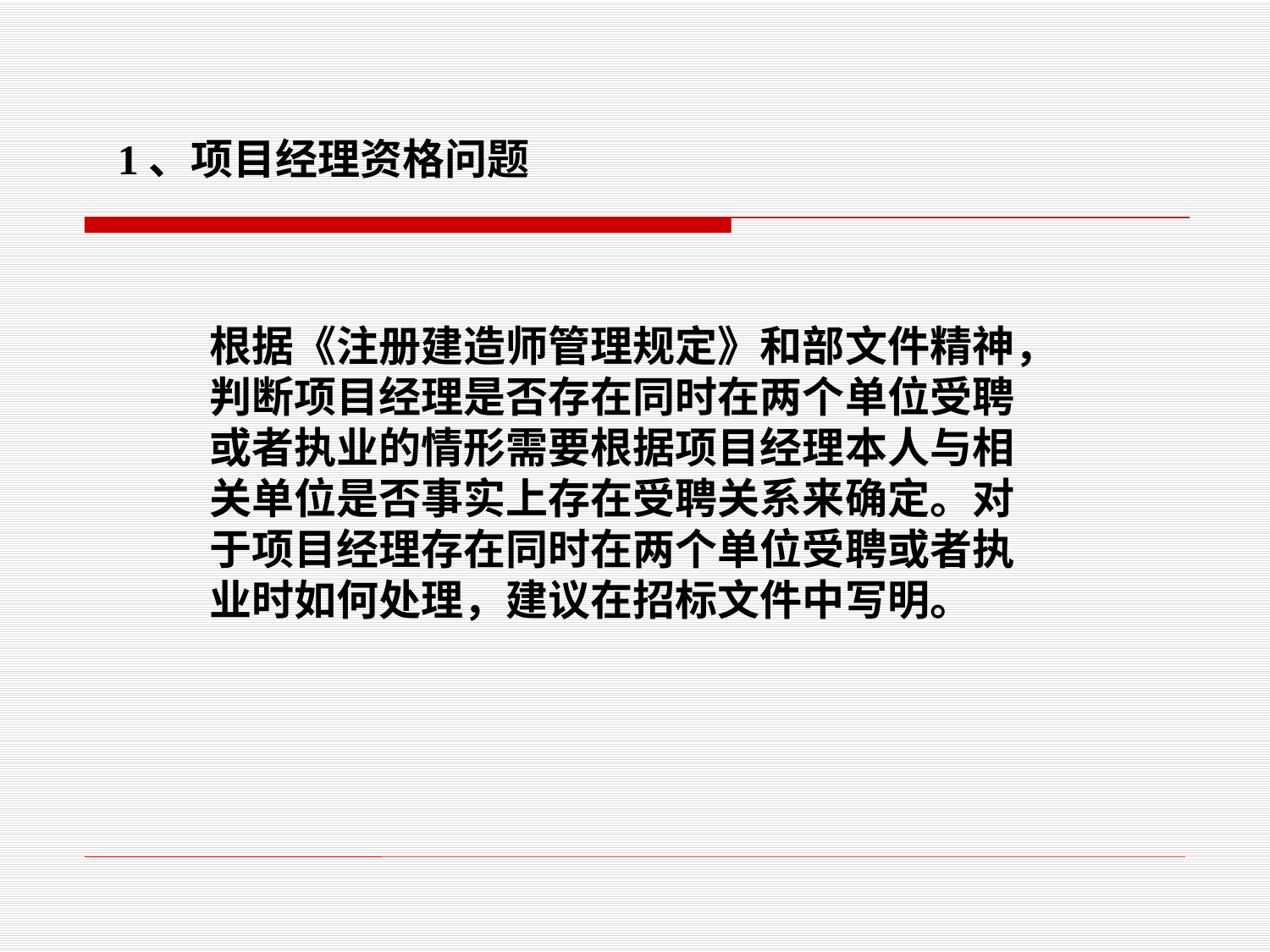

1、项目经理资格问题
根据《注册建造师管理规定》和部文件精神，判断项目经理是否存在同时在两个单位受聘或者执业的情形需要根据项目经理本人与相关单位是否事实上存在受聘关系来确定。对于项目经理存在同时在两个单位受聘或者执业时如何处理，建议在招标文件中写明。